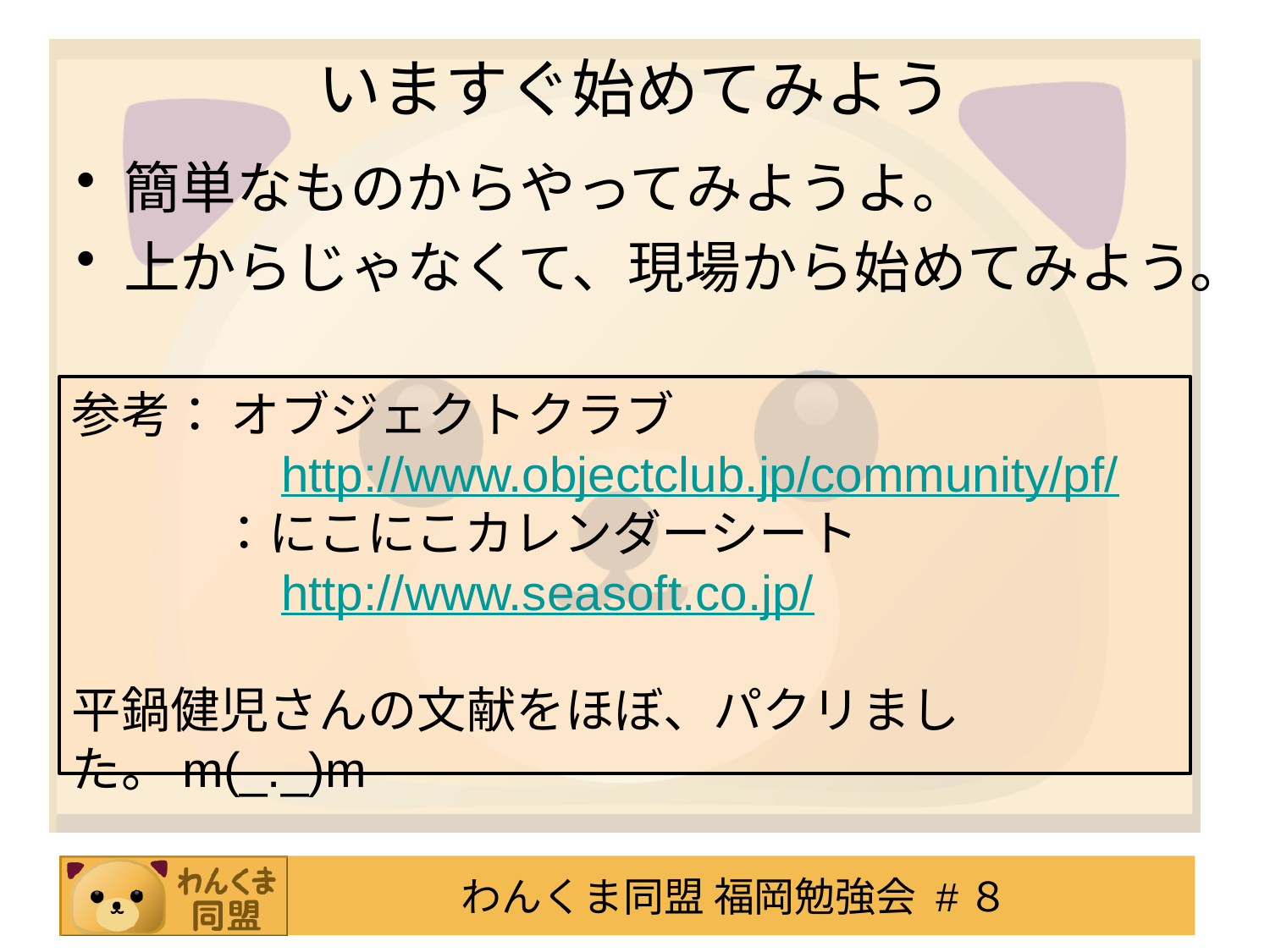

# いますぐ始めてみよう
簡単なものからやってみようよ。
上からじゃなくて、現場から始めてみよう。
参考： オブジェクトクラブ
　　　　http://www.objectclub.jp/community/pf/
　　　：にこにこカレンダーシート
　　　　http://www.seasoft.co.jp/

平鍋健児さんの文献をほぼ、パクリました。m(_._)m